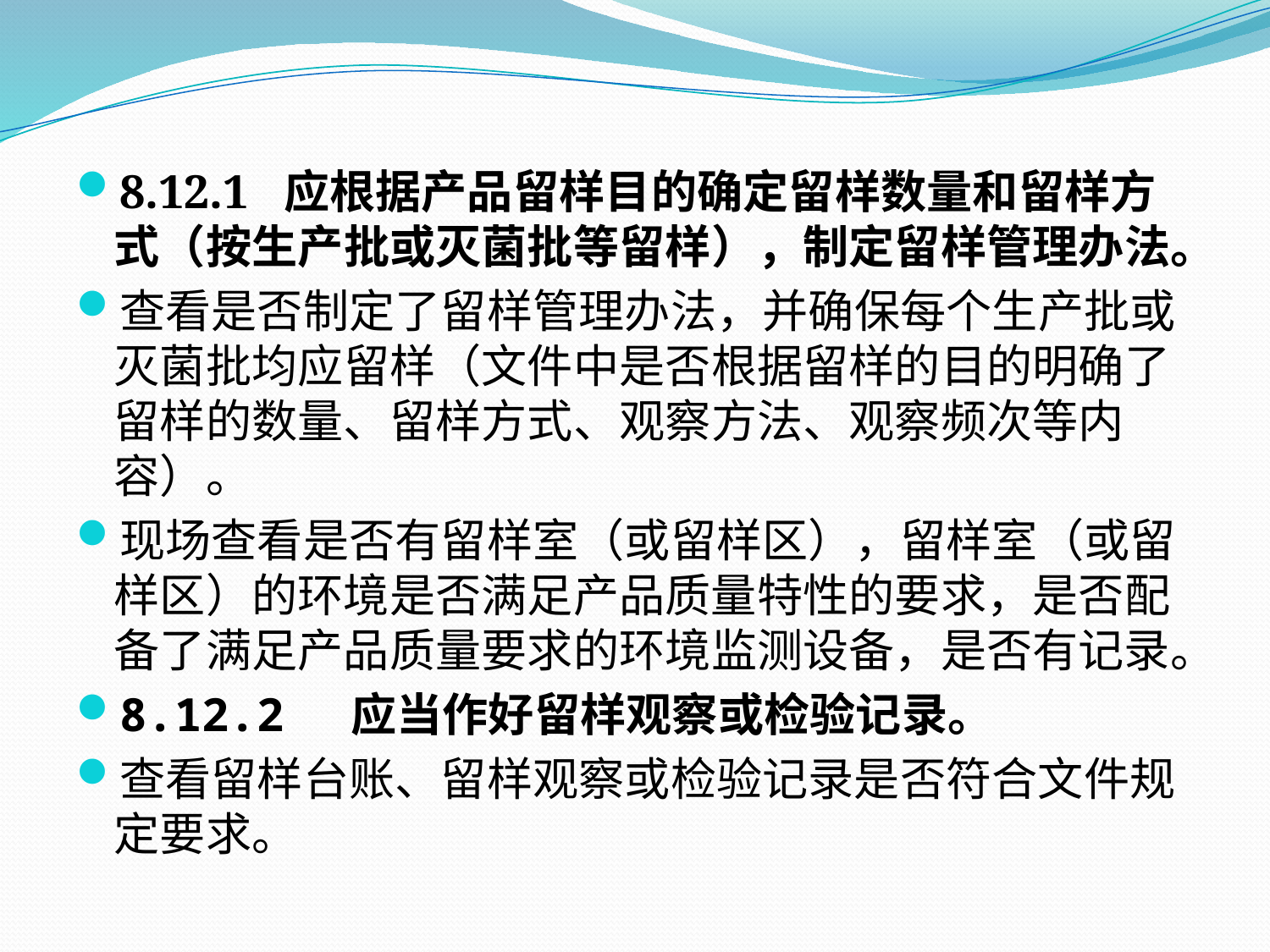

8.12.1  应根据产品留样目的确定留样数量和留样方式（按生产批或灭菌批等留样），制定留样管理办法。
查看是否制定了留样管理办法，并确保每个生产批或灭菌批均应留样（文件中是否根据留样的目的明确了留样的数量、留样方式、观察方法、观察频次等内容）。
现场查看是否有留样室（或留样区），留样室（或留样区）的环境是否满足产品质量特性的要求，是否配备了满足产品质量要求的环境监测设备，是否有记录。
8.12.2  应当作好留样观察或检验记录。
查看留样台账、留样观察或检验记录是否符合文件规定要求。